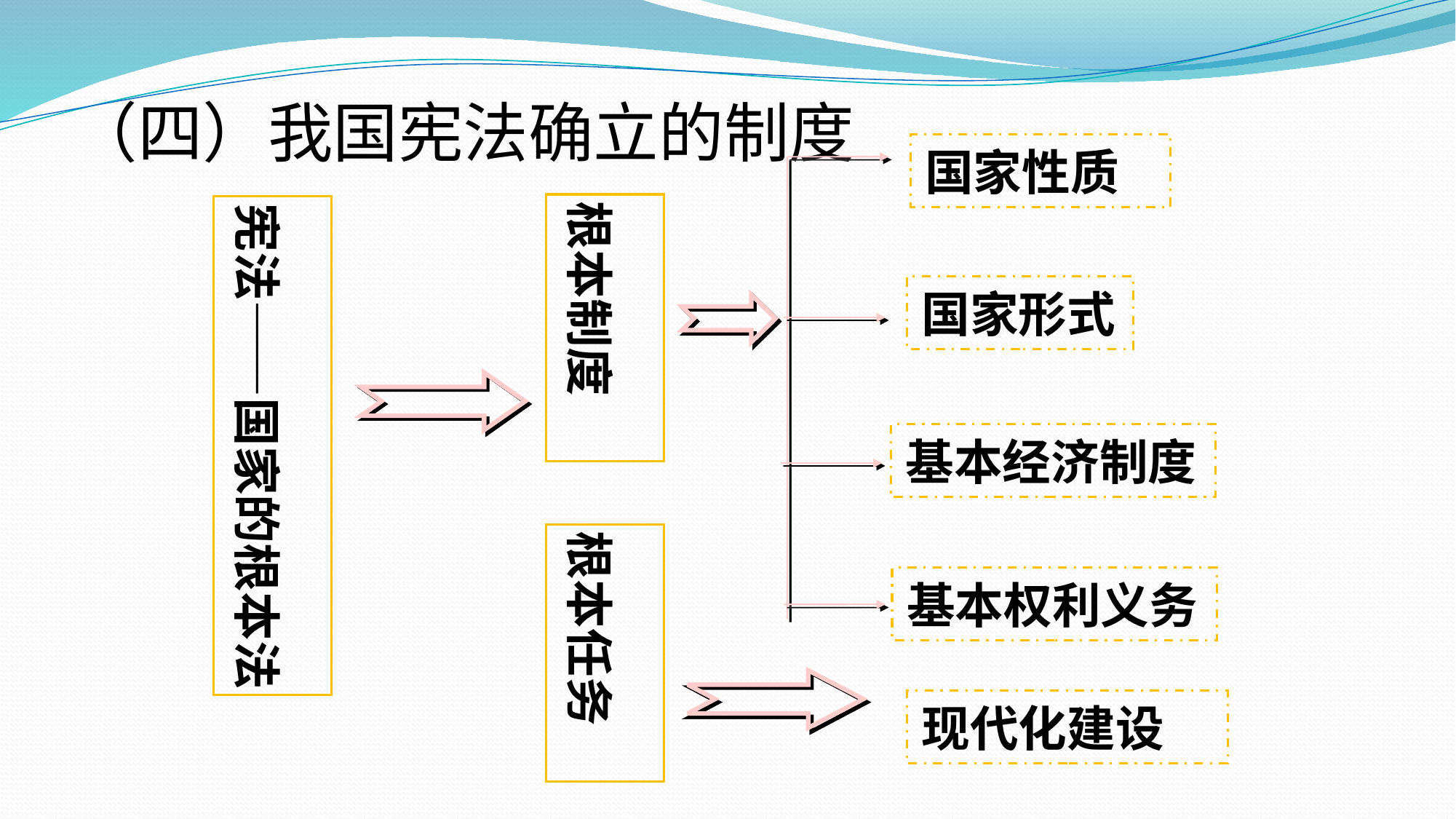

# （四）我国宪法确立的制度
国家性质

根本制度
宪法——国家的根本法
国家形式

基本经济制度

根本任务
基本权利义务

现代化建设